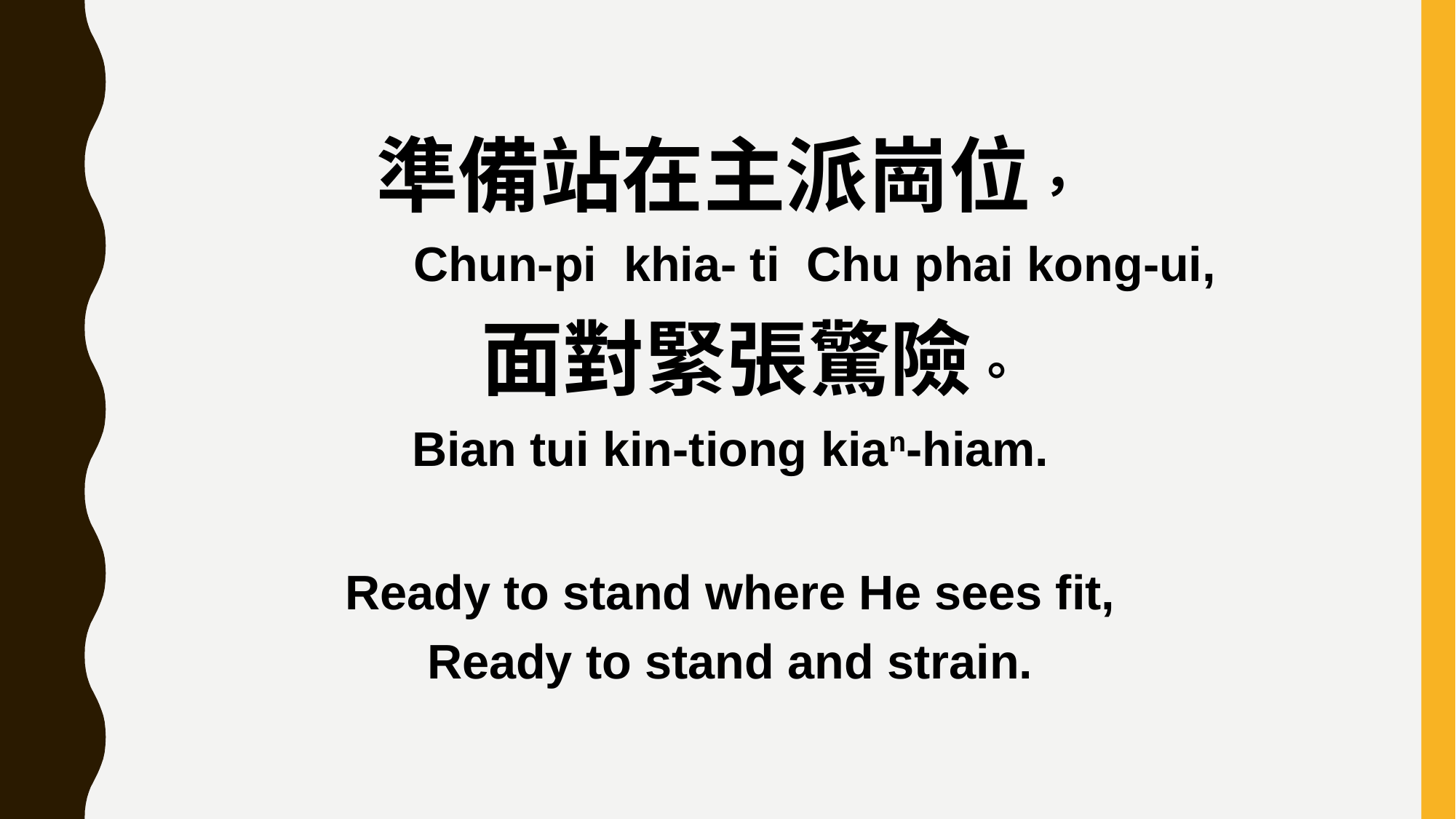

準備站在主派崗位，
                Chun-pi  khia- ti  Chu phai kong-ui,
 面對緊張驚險。
Bian tui kin-tiong kian-hiam.

Ready to stand where He sees fit,
Ready to stand and strain.